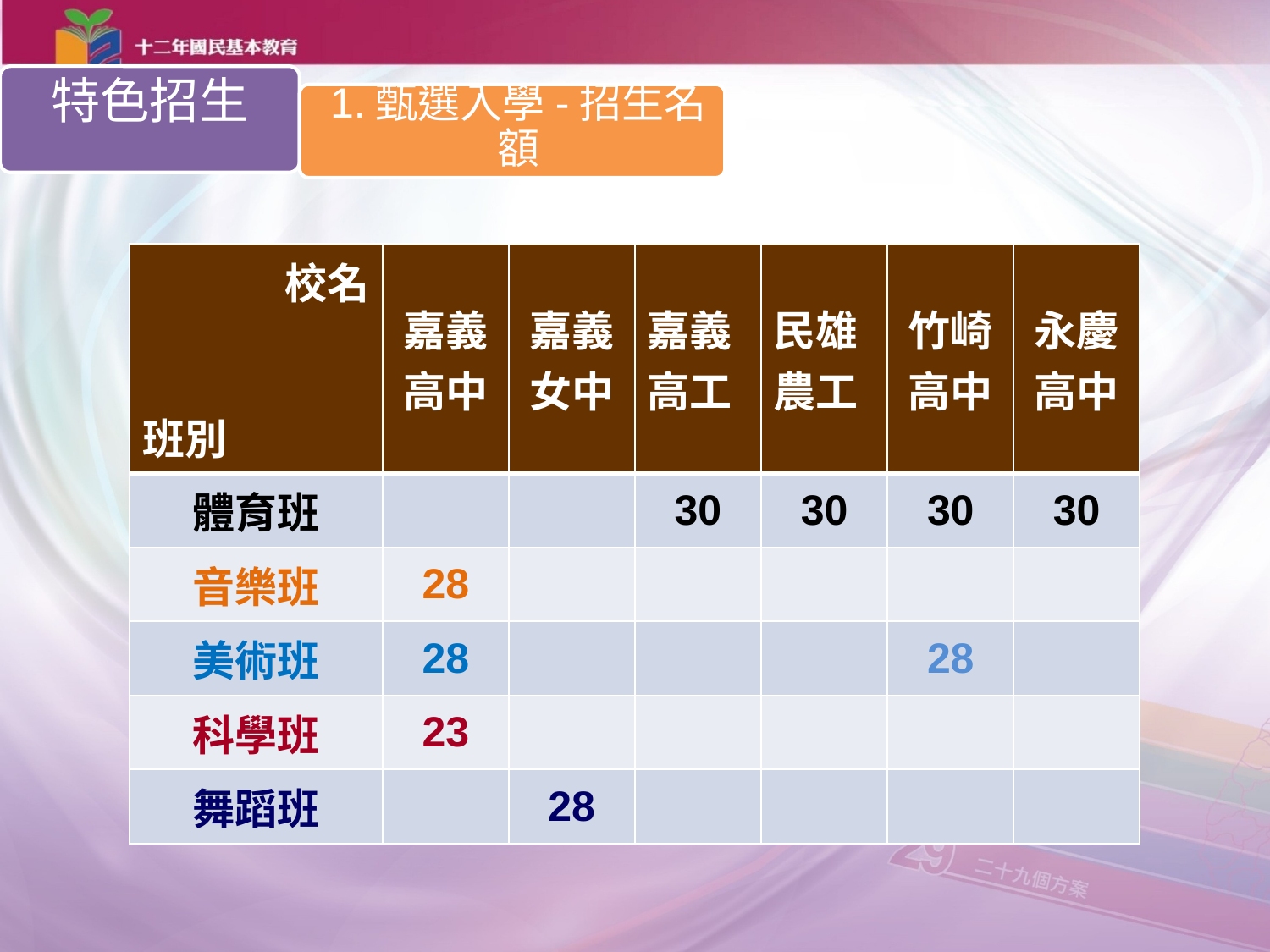

特色招生

1.甄選入學-招生名額
| 校名 班別 | 嘉義高中 | 嘉義女中 | 嘉義高工 | 民雄農工 | 竹崎高中 | 永慶高中 |
| --- | --- | --- | --- | --- | --- | --- |
| 體育班 |  |  | 30 | 30 | 30 | 30 |
| 音樂班 | 28 |  |  |  |  |  |
| 美術班 | 28 |  |  |  | 28 |  |
| 科學班 | 23 |  |  |  |  |  |
| 舞蹈班 |  | 28 |  |  |  |  |